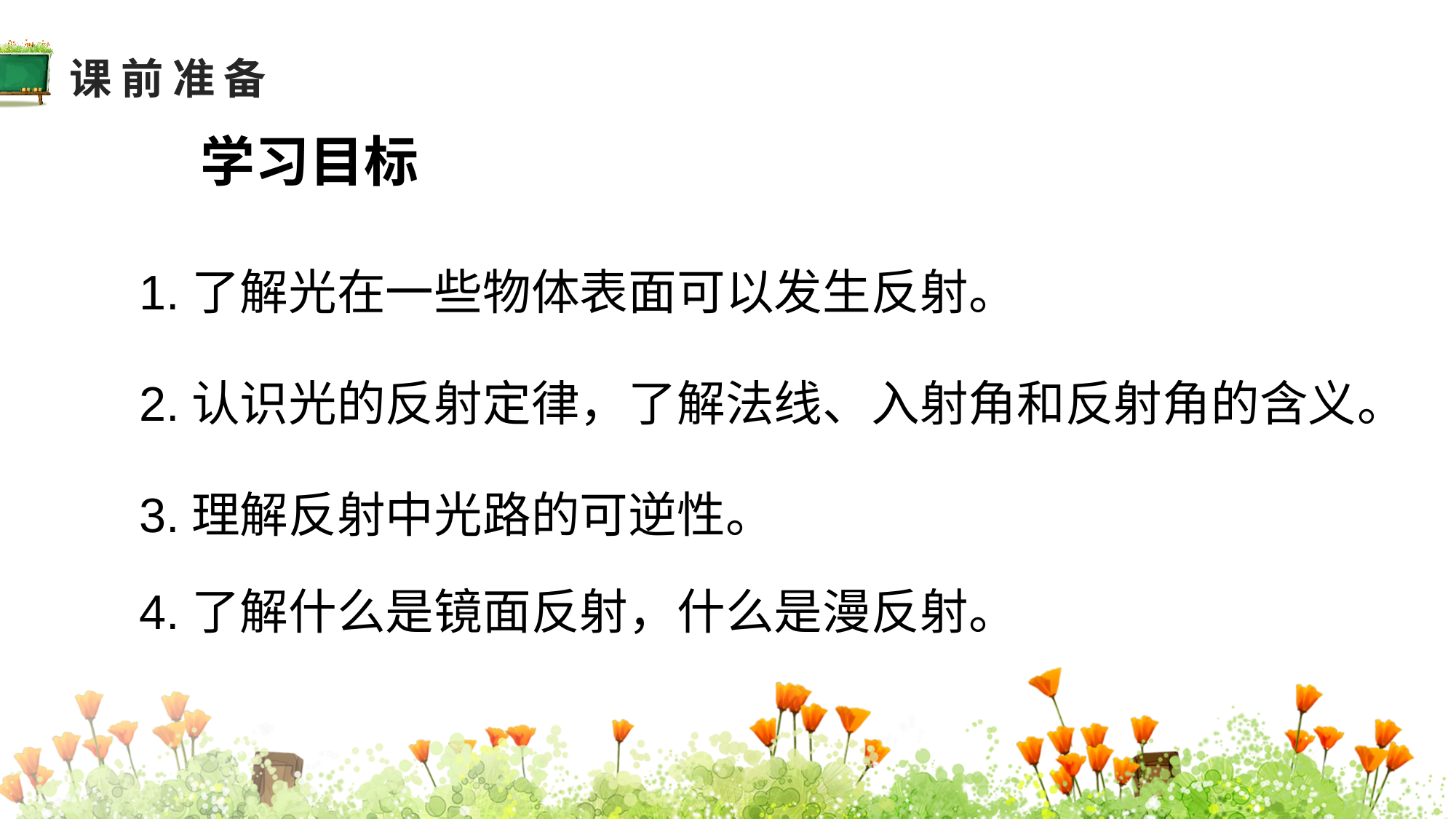

课前准备
学习目标
1.了解光在一些物体表面可以发生反射。
2.认识光的反射定律，了解法线、入射角和反射角的含义。
3.理解反射中光路的可逆性。

教学分析
4.了解什么是镜面反射，什么是漫反射。